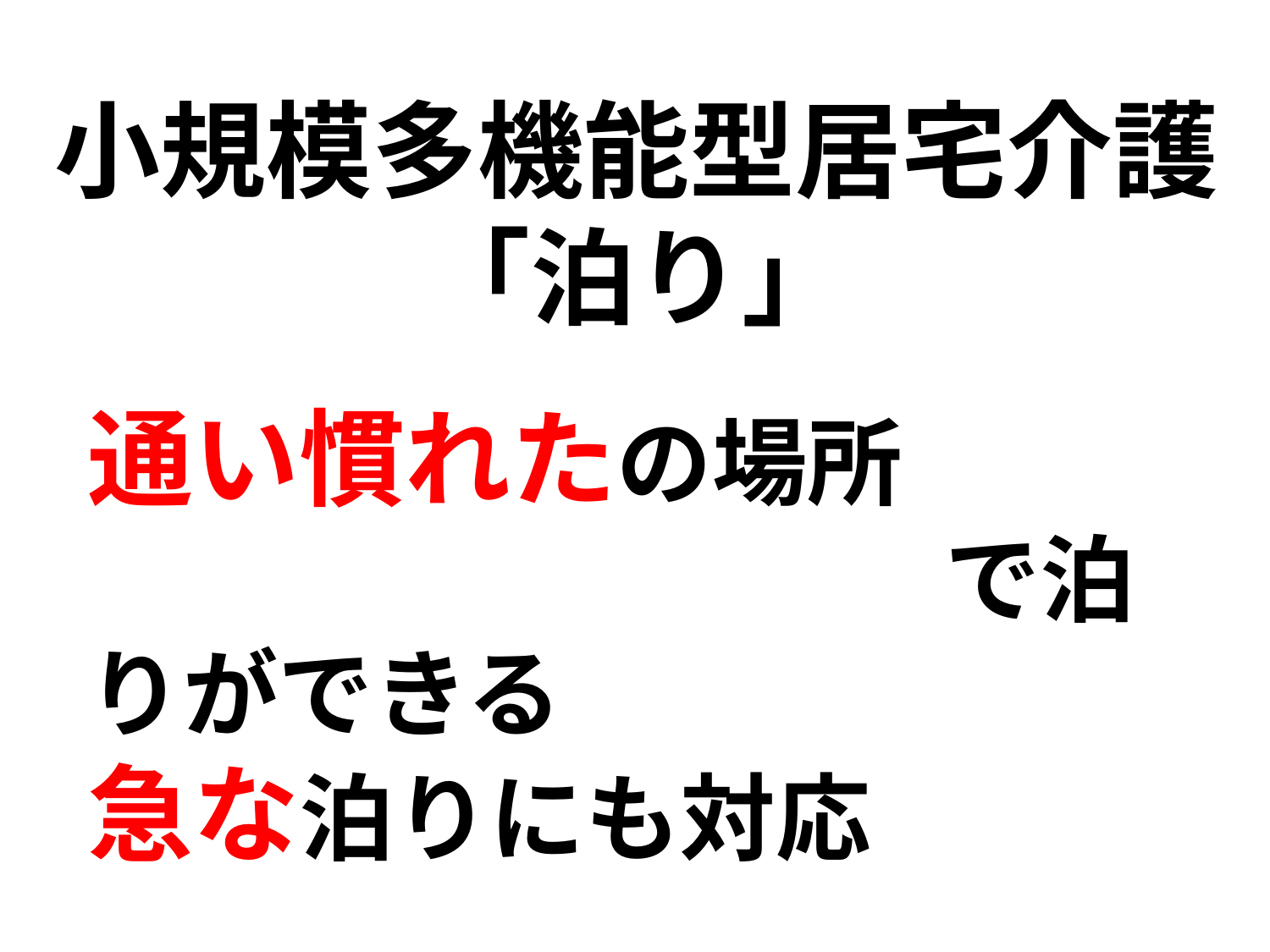

小規模多機能型居宅介護
「泊り」
# 通い慣れたの場所 　　　　　　　　　で泊りができる 急な泊りにも対応